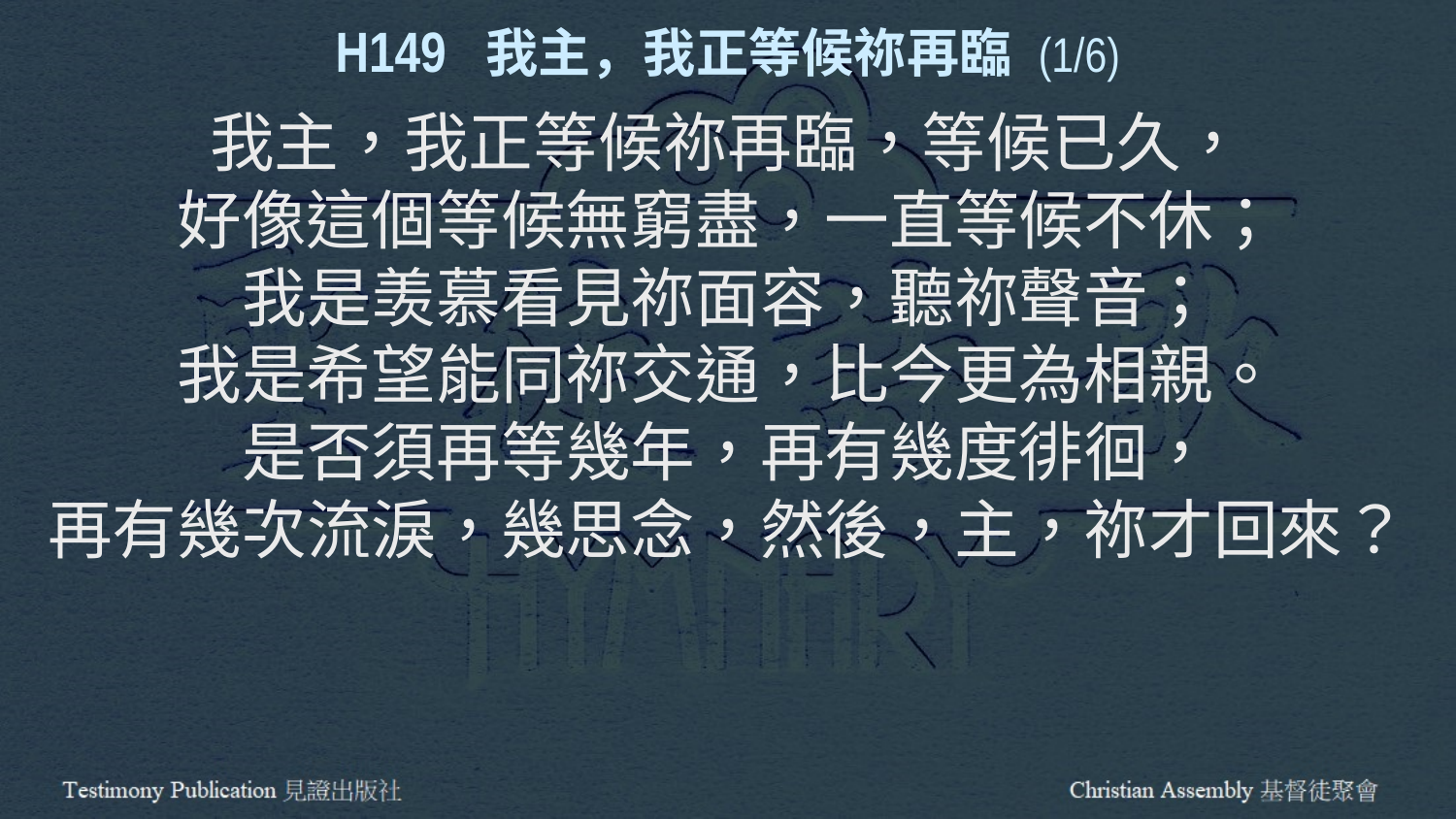

H149  我主，我正等候祢再臨 (1/6)
我主，我正等候祢再臨，等候已久，
好像這個等候無窮盡，一直等候不休；
我是羡慕看見祢面容，聽祢聲音；
我是希望能同祢交通，比今更為相親。
是否須再等幾年，再有幾度徘徊，
再有幾次流淚，幾思念，然後，主，祢才回來？